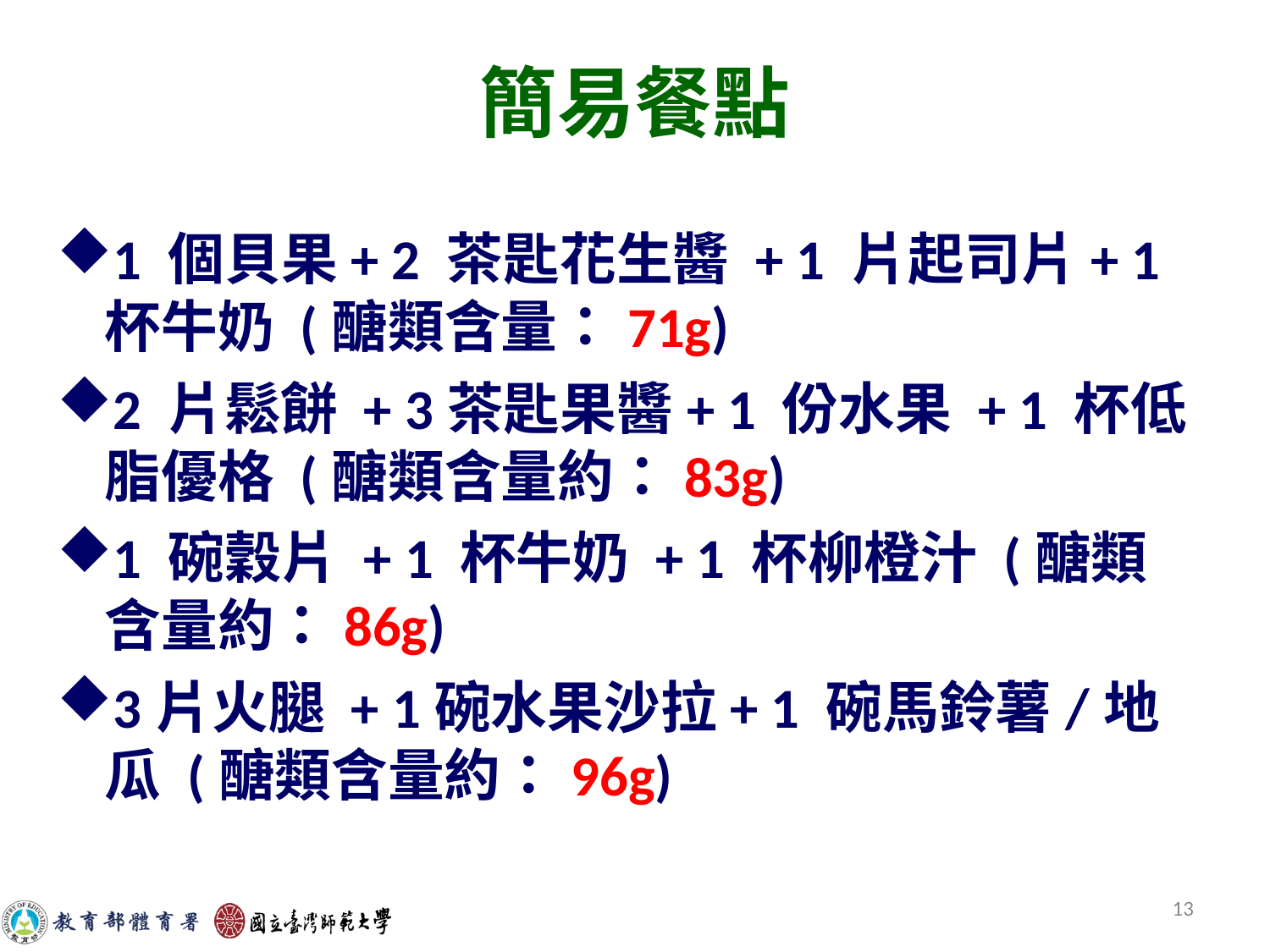

# 簡易餐點
1 個貝果+ 2 茶匙花生醬 + 1 片起司片+ 1 杯牛奶 (醣類含量：71g)
2 片鬆餅 + 3茶匙果醬+ 1 份水果 + 1 杯低脂優格 (醣類含量約：83g)
1 碗穀片 + 1 杯牛奶 + 1 杯柳橙汁 (醣類含量約：86g)
3片火腿 + 1碗水果沙拉+ 1 碗馬鈴薯/地瓜 (醣類含量約：96g)
13